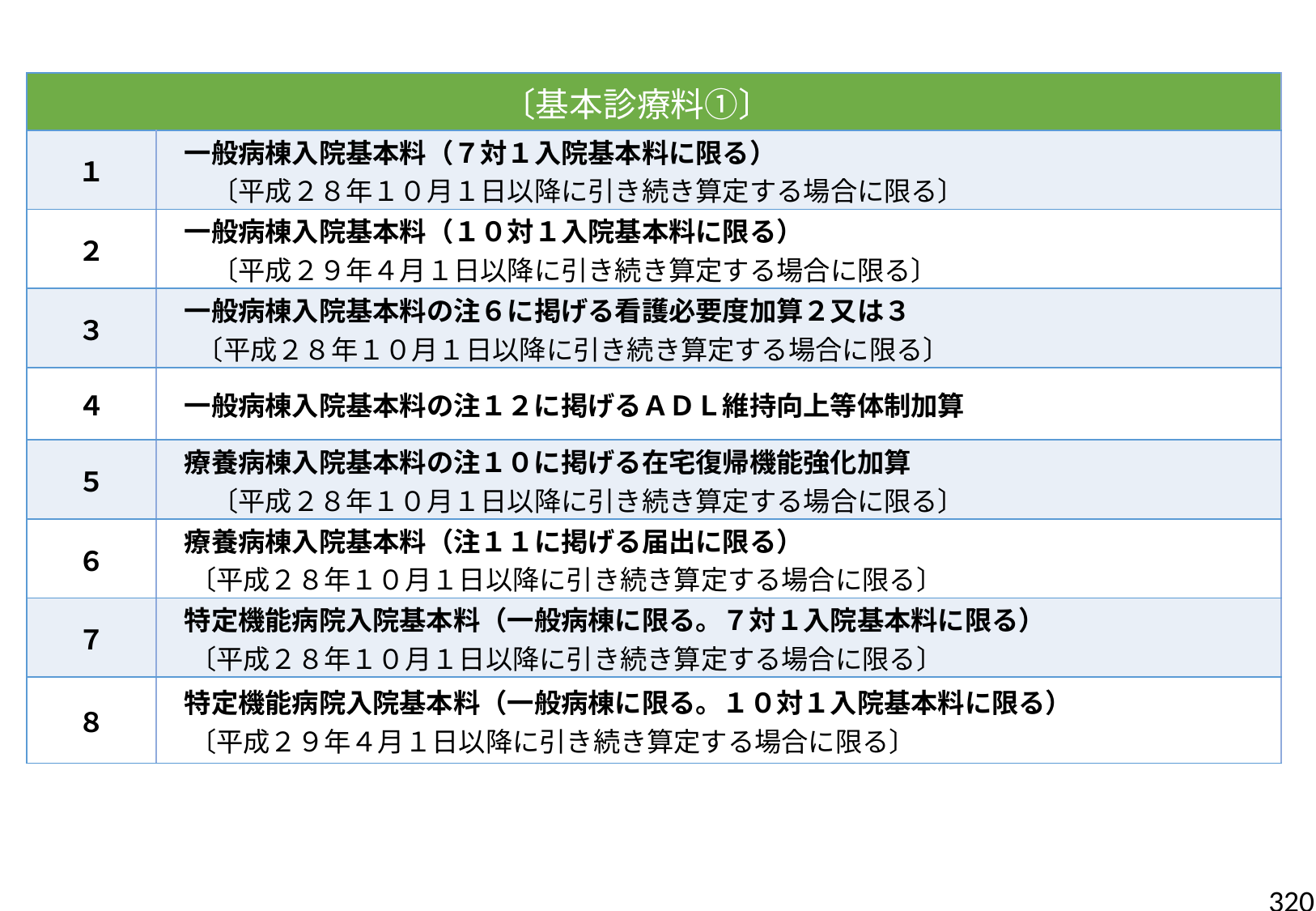

| 〔基本診療料①〕 |  |
| --- | --- |
| １ | 一般病棟入院基本料（７対１入院基本料に限る） 　　〔平成２８年１０月１日以降に引き続き算定する場合に限る〕 |
| ２ | 一般病棟入院基本料（１０対１入院基本料に限る） 　　〔平成２９年４月１日以降に引き続き算定する場合に限る〕 |
| ３ | 一般病棟入院基本料の注６に掲げる看護必要度加算２又は３ 　 〔平成２８年１０月１日以降に引き続き算定する場合に限る〕 |
| ４ | 一般病棟入院基本料の注１２に掲げるＡＤＬ維持向上等体制加算 |
| ５ | 療養病棟入院基本料の注１０に掲げる在宅復帰機能強化加算 　　〔平成２８年１０月１日以降に引き続き算定する場合に限る〕 |
| ６ | 療養病棟入院基本料（注１１に掲げる届出に限る） 〔平成２８年１０月１日以降に引き続き算定する場合に限る〕 |
| ７ | 特定機能病院入院基本料（一般病棟に限る。７対１入院基本料に限る） 〔平成２８年１０月１日以降に引き続き算定する場合に限る〕 |
| ８ | 特定機能病院入院基本料（一般病棟に限る。１０対１入院基本料に限る） 〔平成２９年４月１日以降に引き続き算定する場合に限る〕 |
320